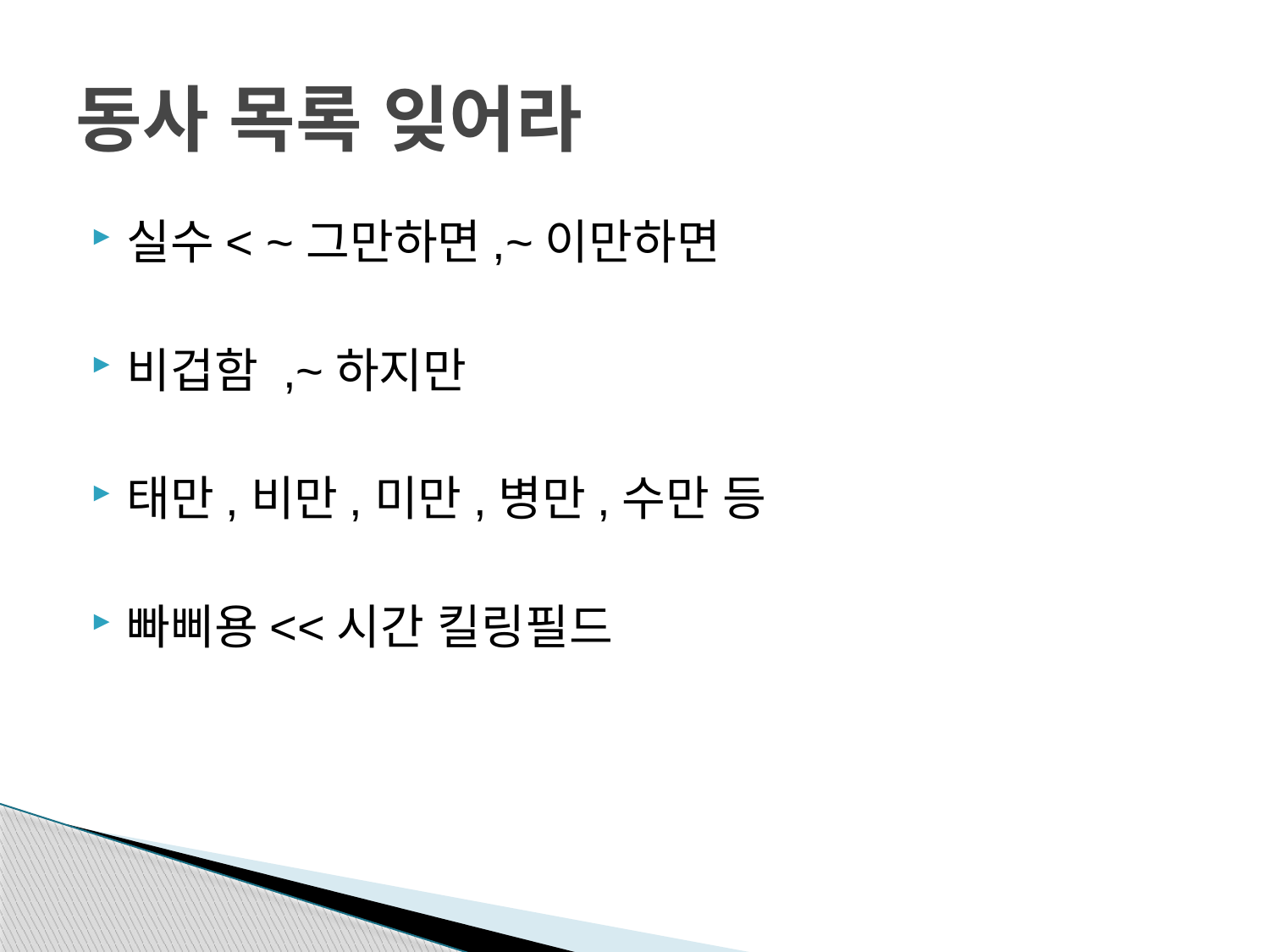

# 동사 목록 잊어라
실수< ~그만하면,~이만하면

비겁함 ,~하지만

태만,비만,미만,병만,수만 등

빠삐용<<시간 킬링필드